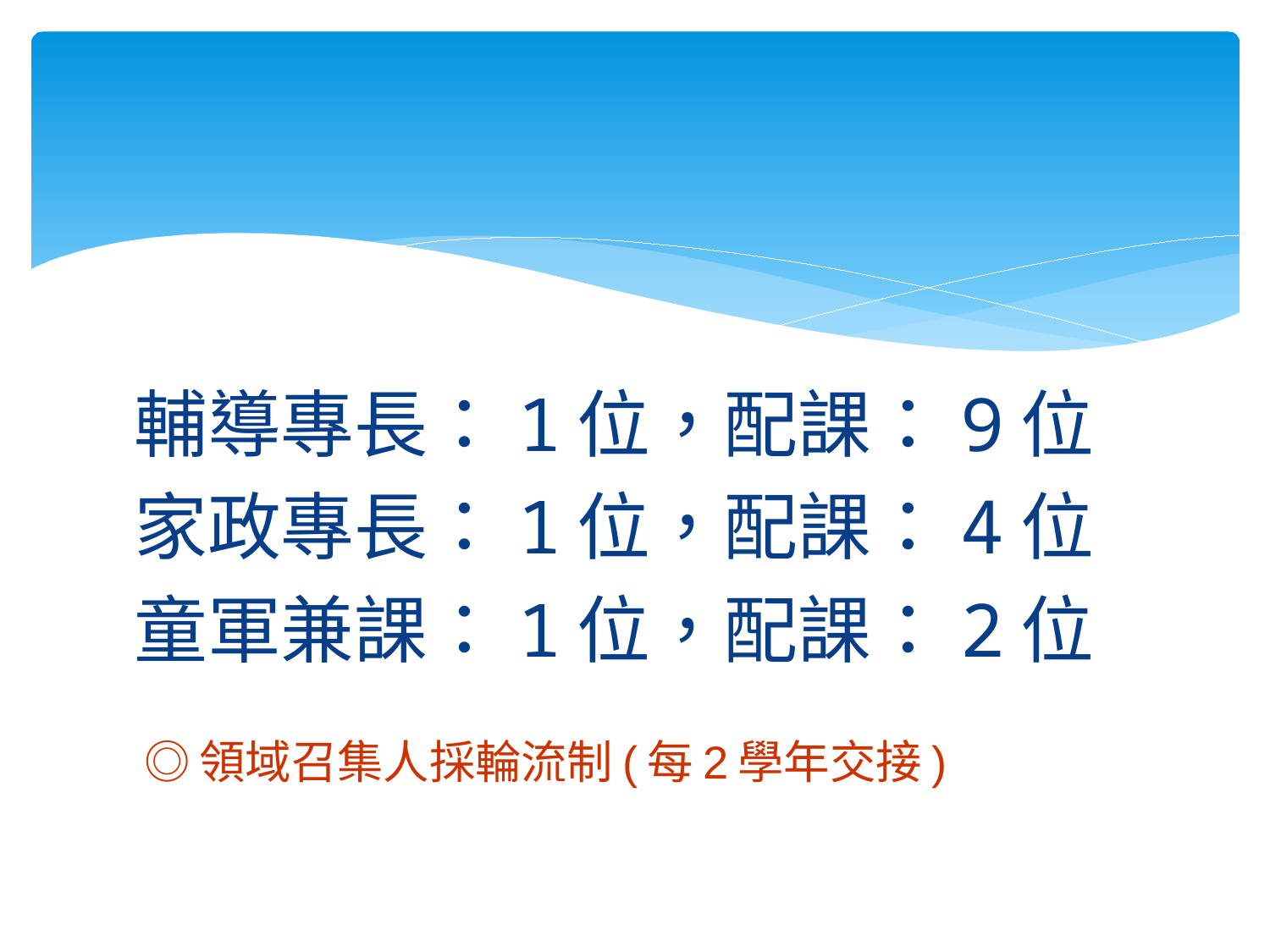

輔導專長：1位，配課：9位
家政專長：1位，配課：4位
童軍兼課：1位，配課：2位

 ◎領域召集人採輪流制(每2學年交接)